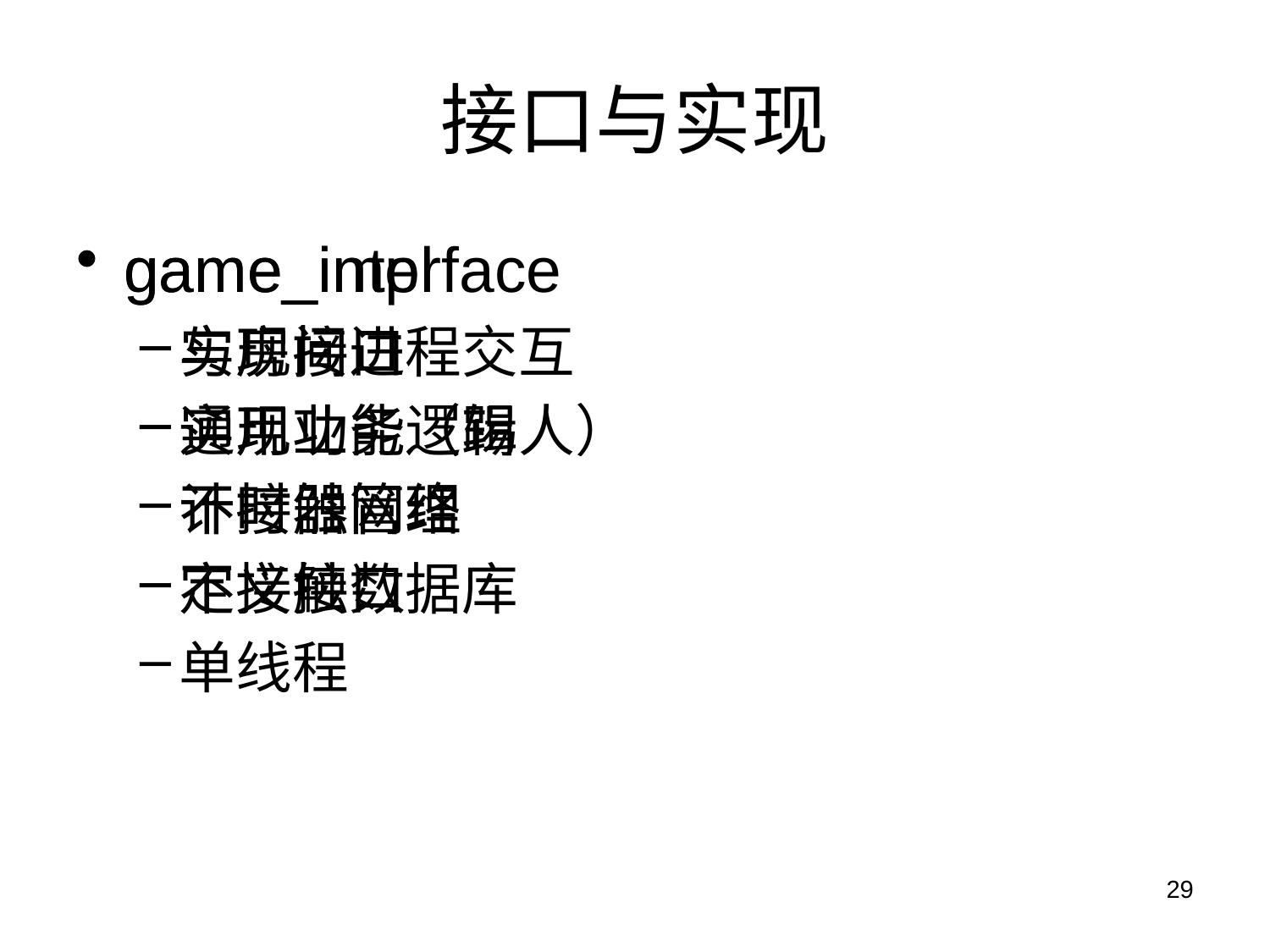

# 接口与实现
game_interface
与房间进程交互
通用功能（踢人）
计时器管理
定义接口
game_impl
实现接口
实现业务逻辑
不接触网络
不接触数据库
单线程
29